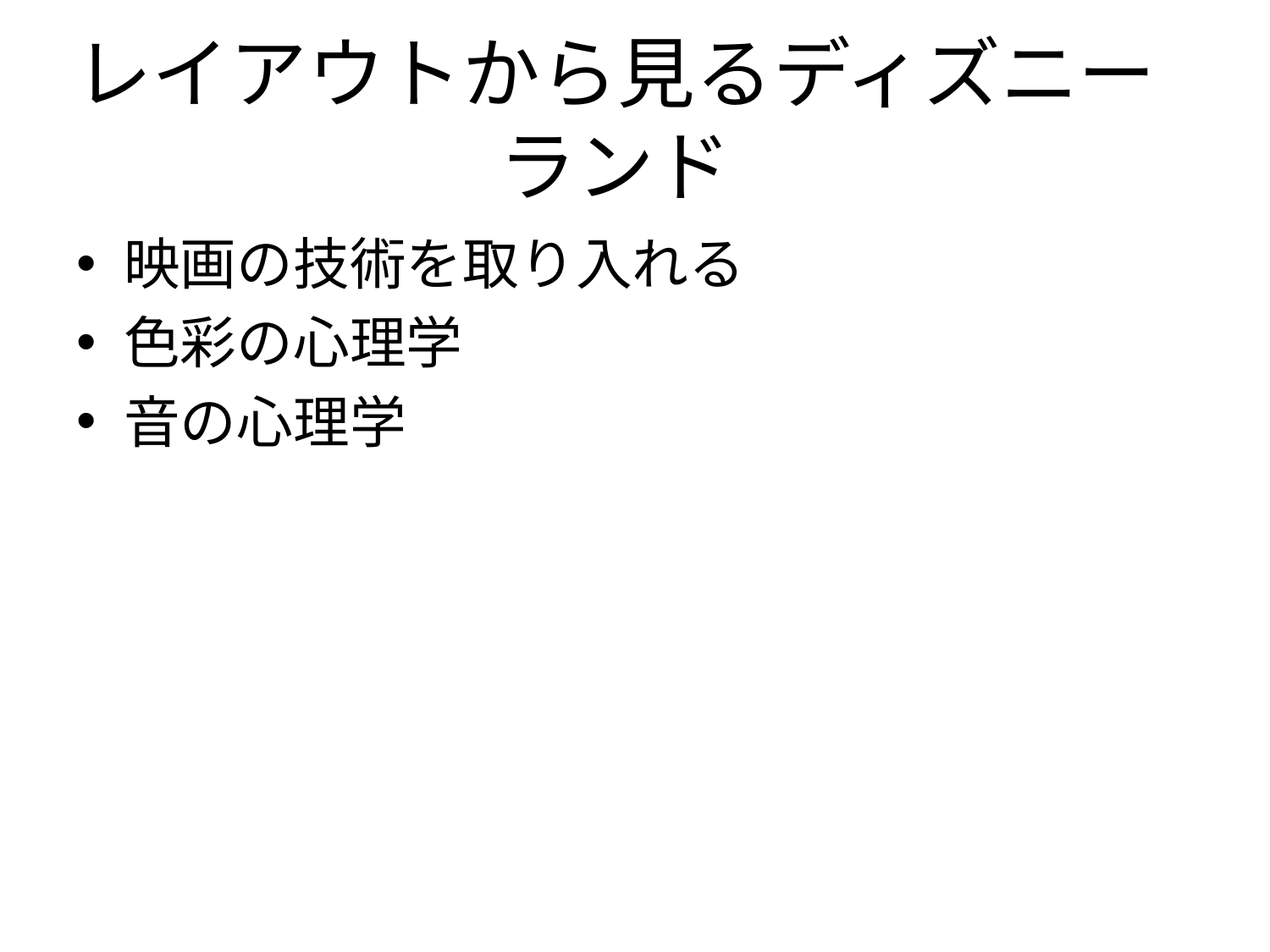

# レイアウトから見るディズニーランド
映画の技術を取り入れる
色彩の心理学
音の心理学